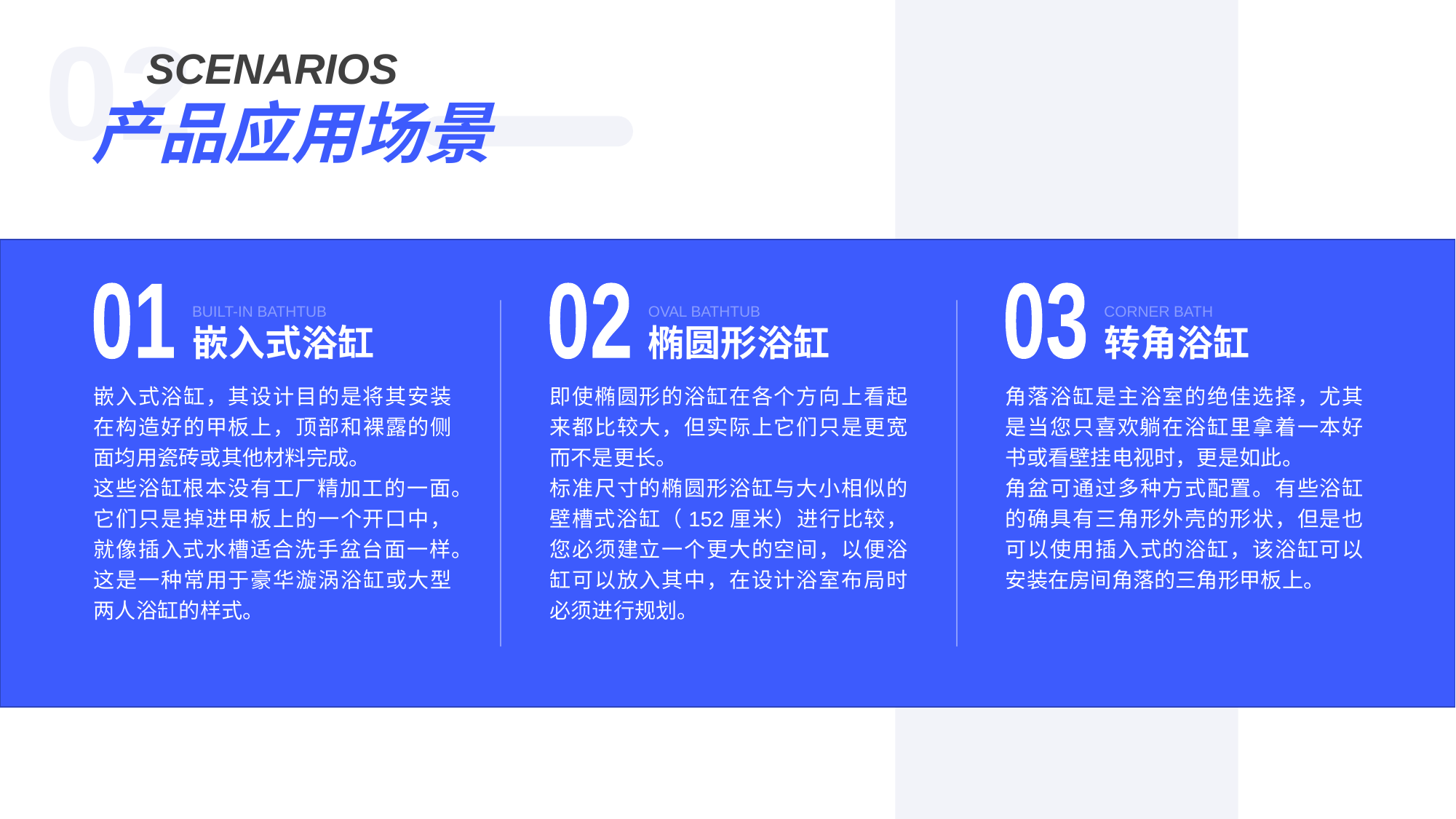

02
SCENARIOS
产品应用场景

01
02
03
BUILT-IN BATHTUB
OVAL BATHTUB
CORNER BATH
嵌入式浴缸
椭圆形浴缸
转角浴缸
嵌入式浴缸，其设计目的是将其安装在构造好的甲板上，顶部和裸露的侧面均用瓷砖或其他材料完成。
这些浴缸根本没有工厂精加工的一面。它们只是掉进甲板上的一个开口中，就像插入式水槽适合洗手盆台面一样。这是一种常用于豪华漩涡浴缸或大型两人浴缸的样式。
即使椭圆形的浴缸在各个方向上看起来都比较大，但实际上它们只是更宽而不是更长。
标准尺寸的椭圆形浴缸与大小相似的壁槽式浴缸（152厘米）进行比较，您必须建立一个更大的空间，以便浴缸可以放入其中，在设计浴室布局时必须进行规划。
角落浴缸是主浴室的绝佳选择，尤其是当您只喜欢躺在浴缸里拿着一本好书或看壁挂电视时，更是如此。
角盆可通过多种方式配置。有些浴缸的确具有三角形外壳的形状，但是也可以使用插入式的浴缸，该浴缸可以安装在房间角落的三角形甲板上。